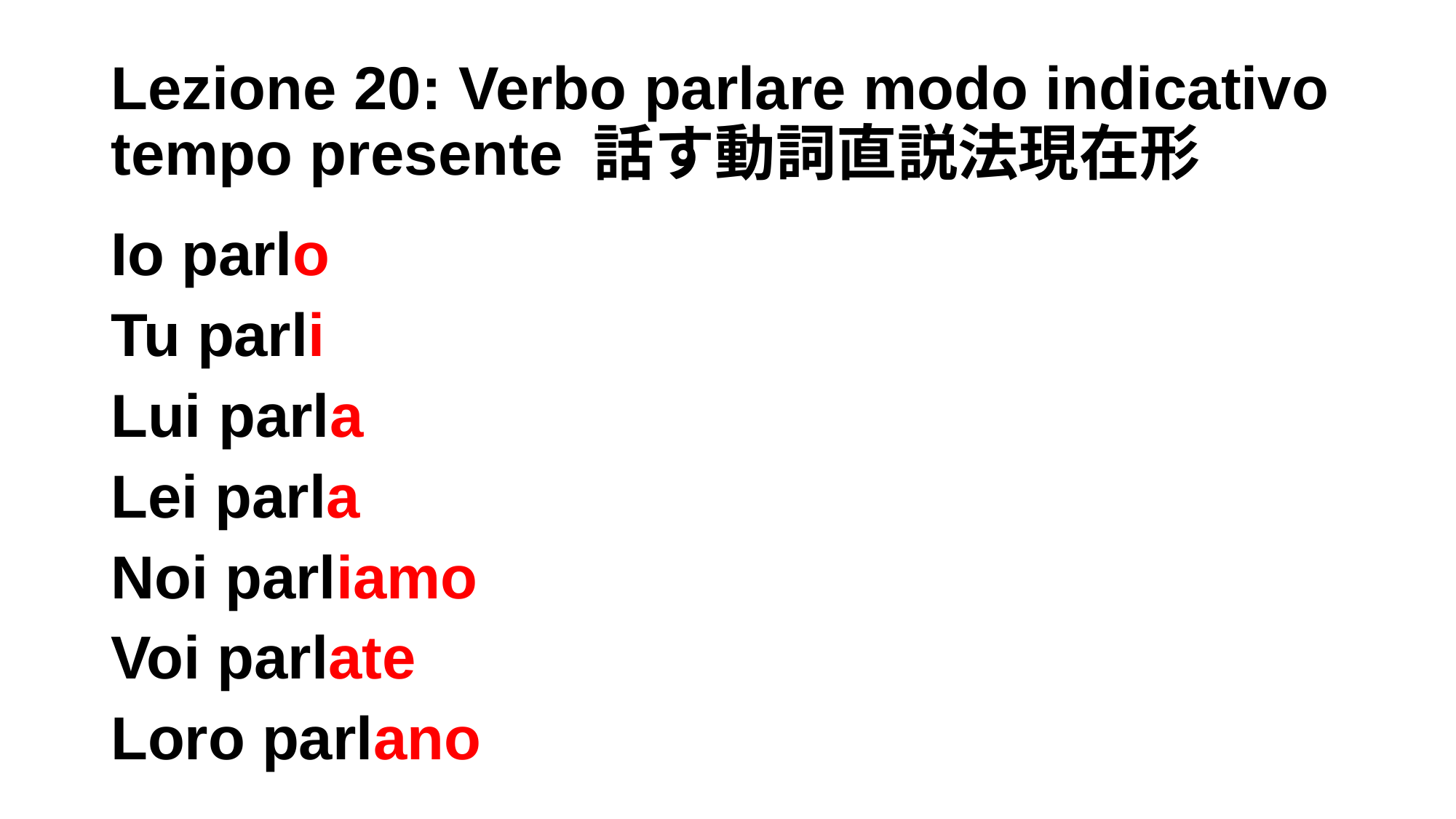

# Lezione 20: Verbo parlare modo indicativo tempo presente 話す動詞直説法現在形
Io parlo
Tu parli
Lui parla
Lei parla
Noi parliamo
Voi parlate
Loro parlano